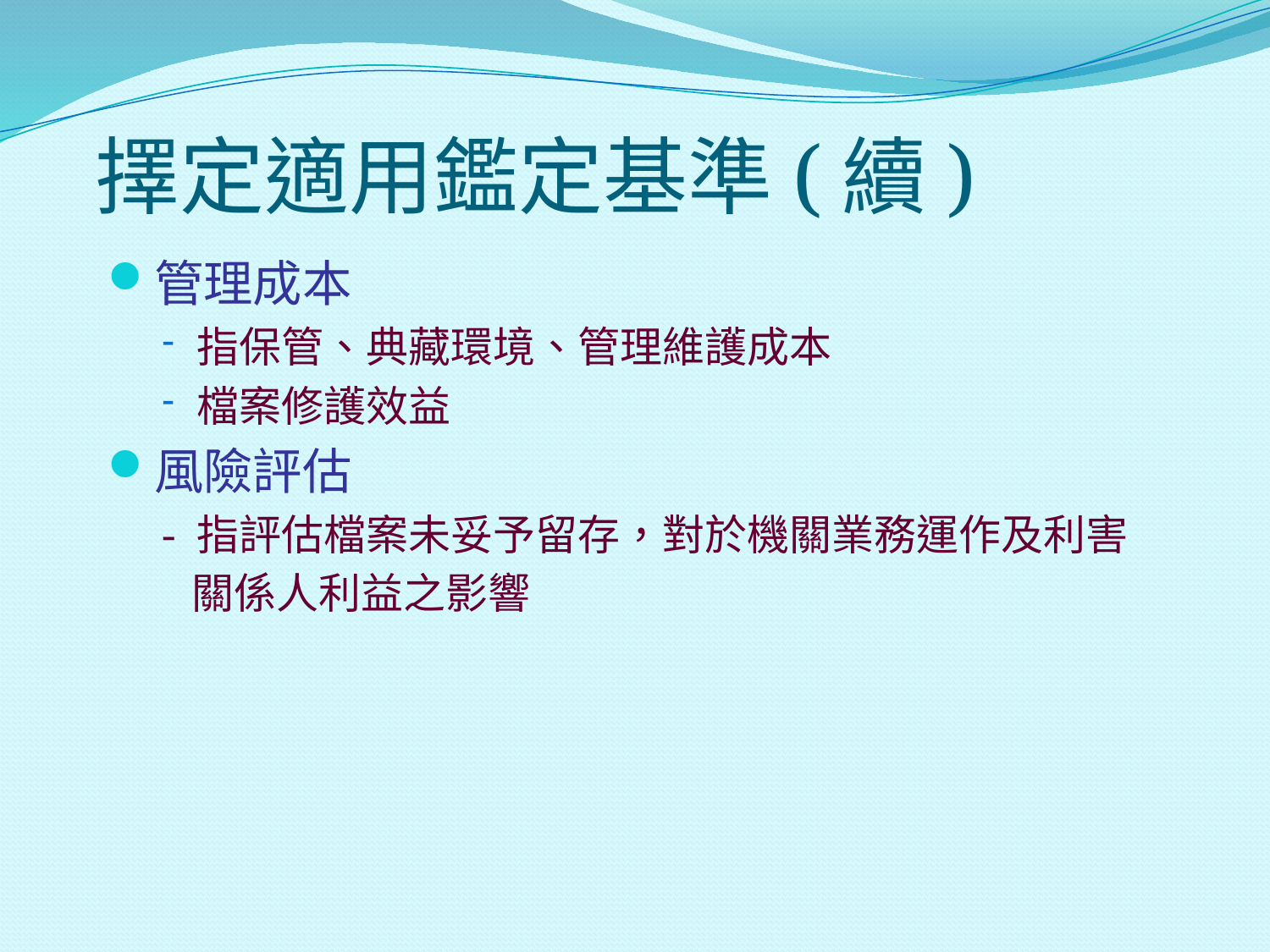

# 擇定適用鑑定基準(續)
管理成本
指保管、典藏環境、管理維護成本
檔案修護效益
風險評估
- 指評估檔案未妥予留存，對於機關業務運作及利害
  關係人利益之影響